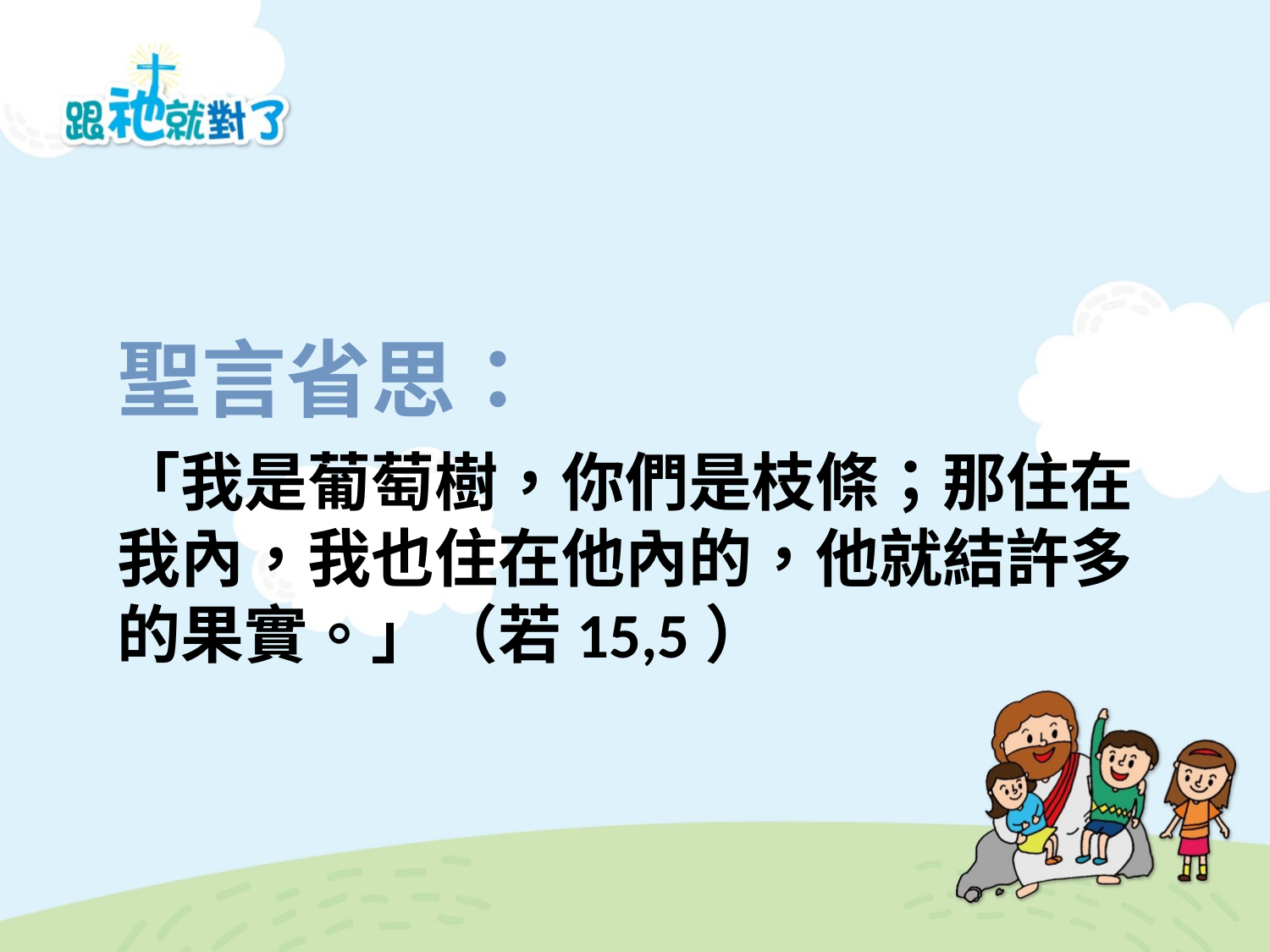

聖言省思：
「我是葡萄樹，你們是枝條；那住在我內，我也住在他內的，他就結許多的果實。」（若15,5）